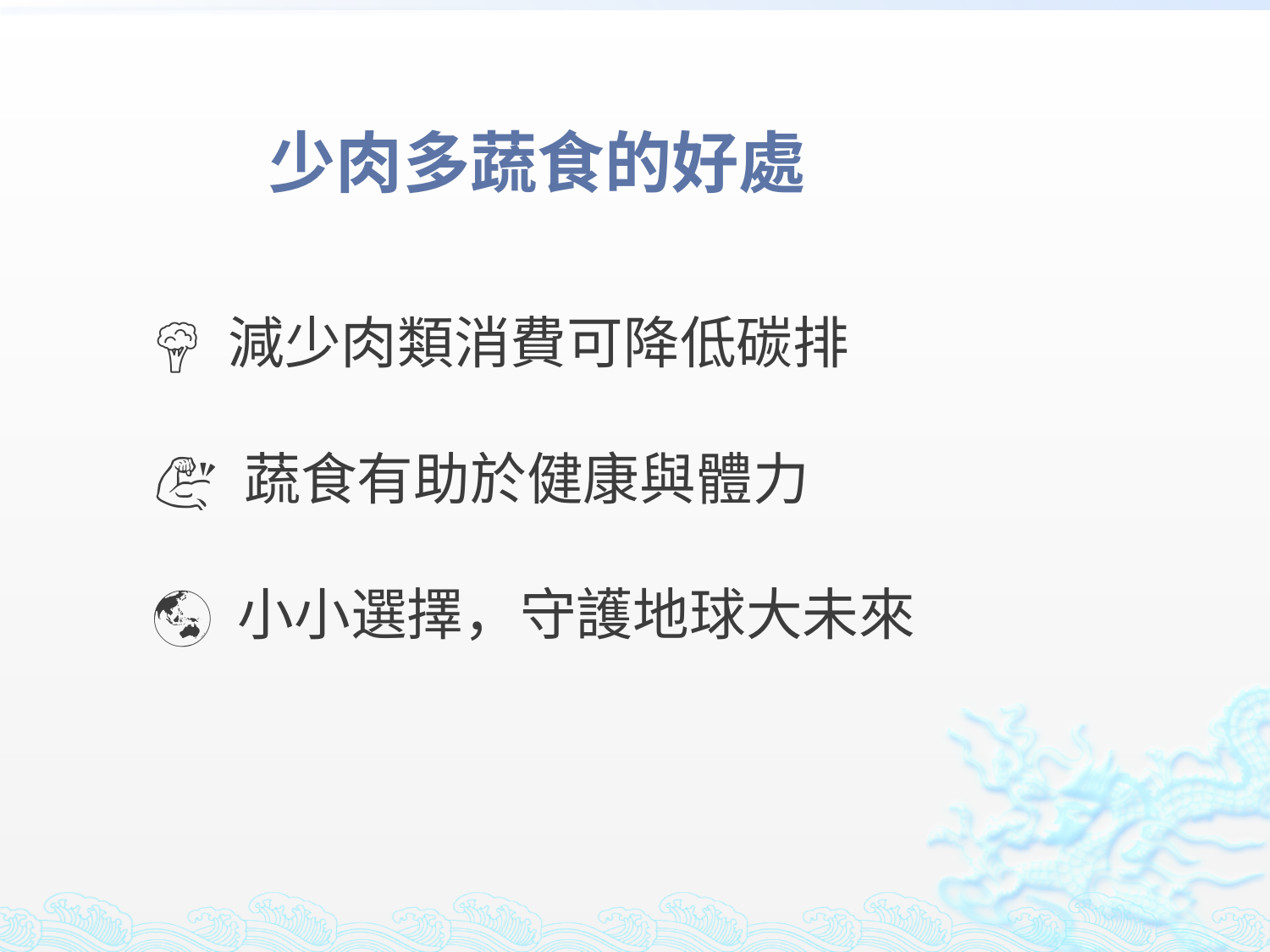

少肉多蔬食的好處

🥦 減少肉類消費可降低碳排

💪 蔬食有助於健康與體力

🌏 小小選擇，守護地球大未來